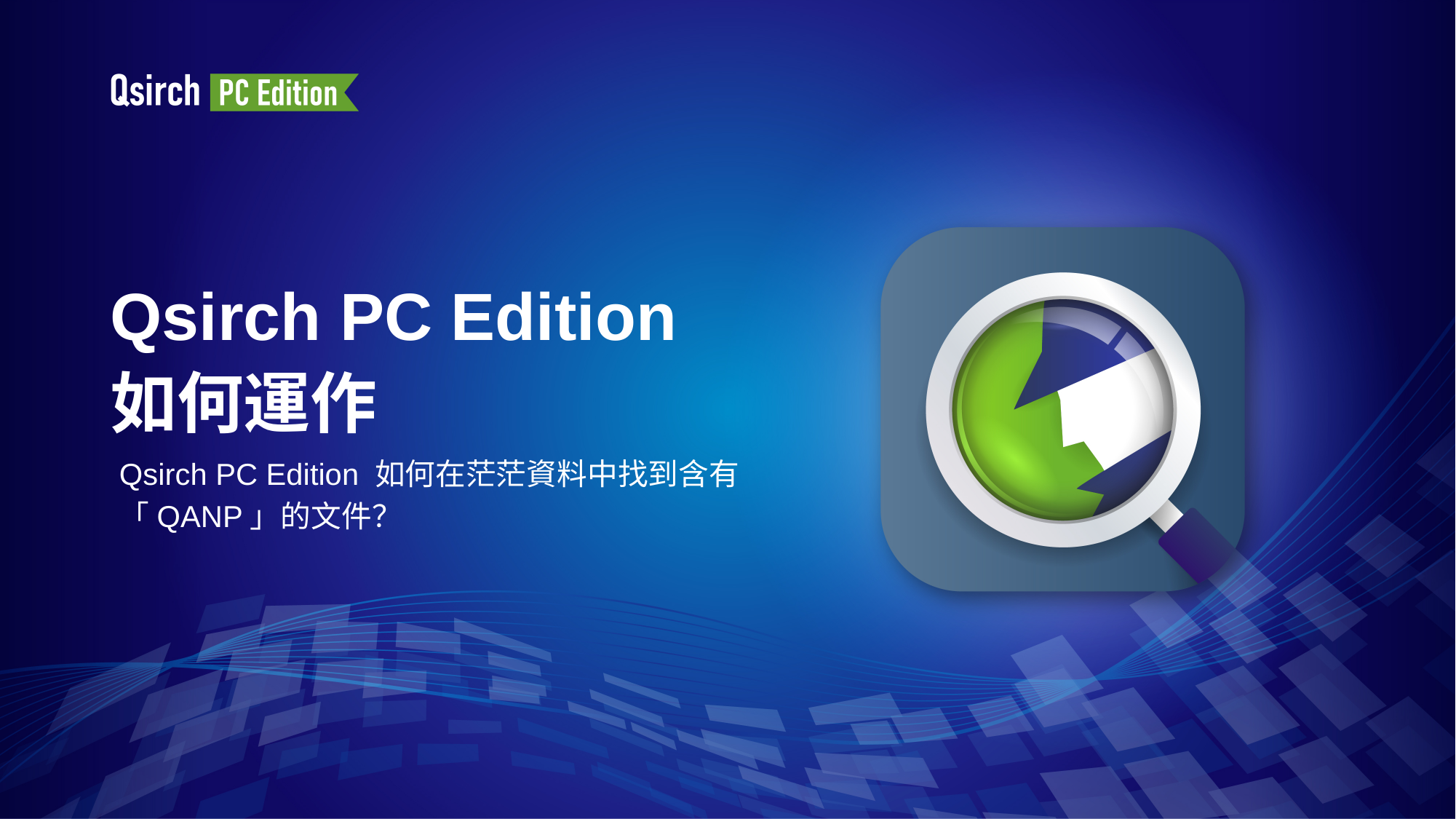

# Qsirch PC Edition 如何運作
Qsirch PC Edition 如何在茫茫資料中找到含有 「QANP」的文件？